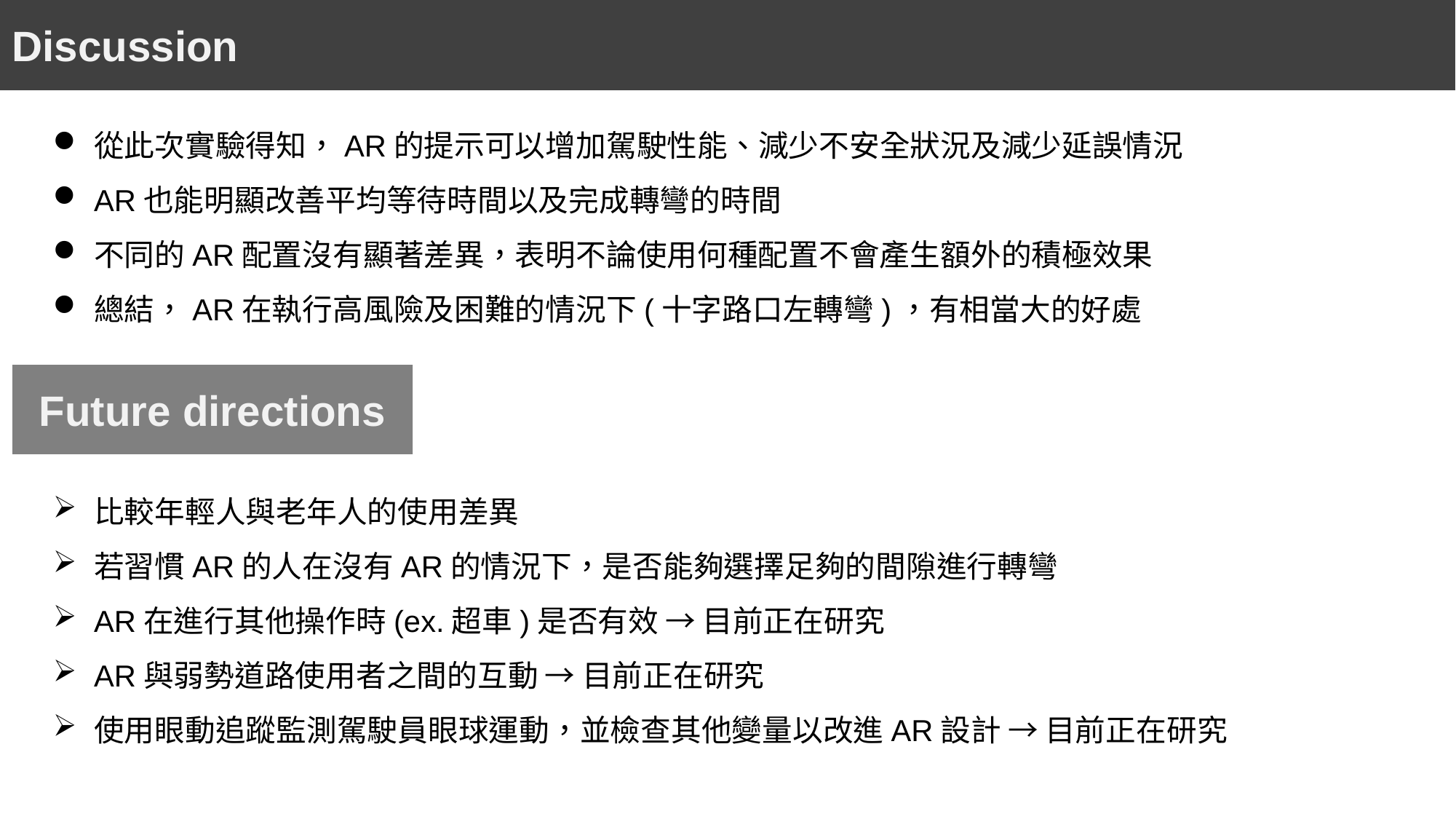

Discussion
從此次實驗得知，AR的提示可以增加駕駛性能、減少不安全狀況及減少延誤情況
AR也能明顯改善平均等待時間以及完成轉彎的時間
不同的AR配置沒有顯著差異，表明不論使用何種配置不會產生額外的積極效果
總結，AR在執行高風險及困難的情況下(十字路口左轉彎)，有相當大的好處

Future directions
比較年輕人與老年人的使用差異
若習慣AR的人在沒有AR的情況下，是否能夠選擇足夠的間隙進行轉彎
AR在進行其他操作時(ex.超車)是否有效 → 目前正在研究
AR與弱勢道路使用者之間的互動 → 目前正在研究
使用眼動追蹤監測駕駛員眼球運動，並檢查其他變量以改進AR設計 → 目前正在研究